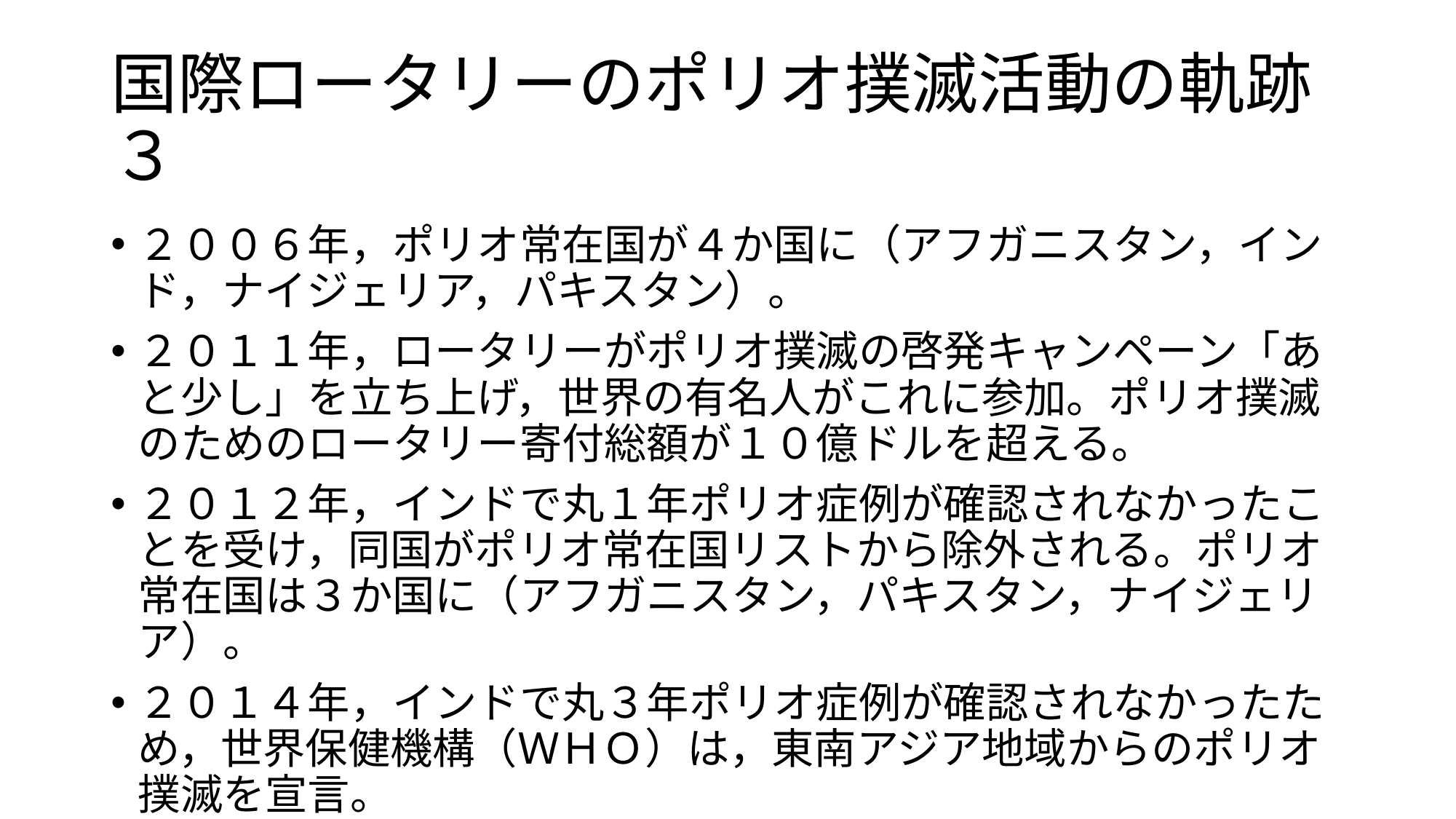

# 国際ロータリーのポリオ撲滅活動の軌跡３
２００６年，ポリオ常在国が４か国に（アフガニスタン，インド，ナイジェリア，パキスタン）。
２０１１年，ロータリーがポリオ撲滅の啓発キャンペーン「あと少し」を立ち上げ，世界の有名人がこれに参加。ポリオ撲滅のためのロータリー寄付総額が１０億ドルを超える。
２０１２年，インドで丸１年ポリオ症例が確認されなかったことを受け，同国がポリオ常在国リストから除外される。ポリオ常在国は３か国に（アフガニスタン，パキスタン，ナイジェリア）。
２０１４年，インドで丸３年ポリオ症例が確認されなかったため，世界保健機構（ＷＨＯ）は，東南アジア地域からのポリオ撲滅を宣言。